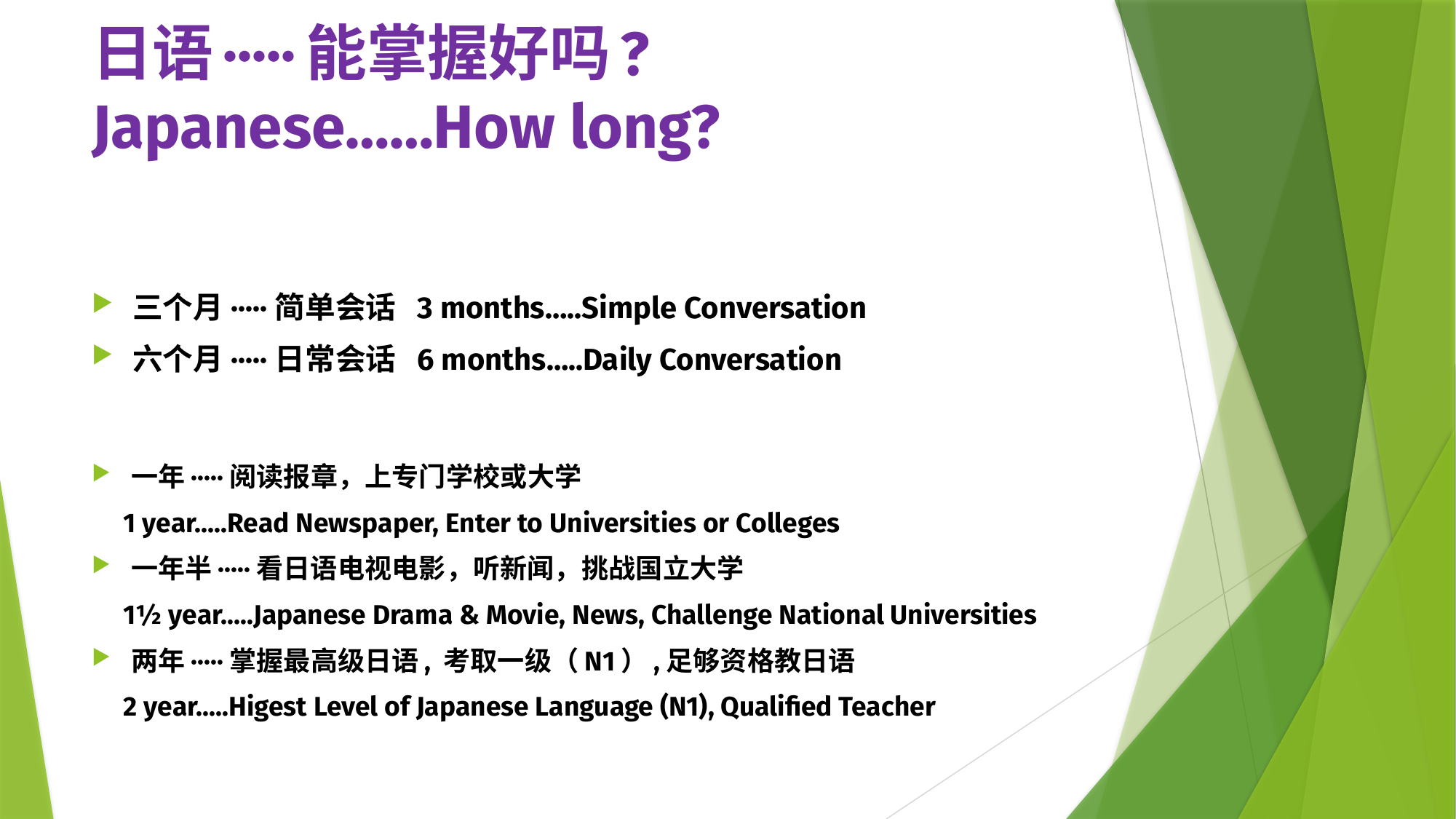

# 日语·····能掌握好吗? Japanese……How long?
三个月·····简单会话  3 months…..Simple Conversation
六个月·····日常会话  6 months…..Daily Conversation

一年·····阅读报章，上专门学校或大学
     1 year…..Read Newspaper, Enter to Universities or Colleges
一年半·····看日语电视电影，听新闻，挑战国立大学
     1½ year…..Japanese Drama & Movie, News, Challenge National Universities
两年·····掌握最高级日语, 考取一级（N1）,足够资格教日语
     2 year…..Higest Level of Japanese Language (N1), Qualified Teacher